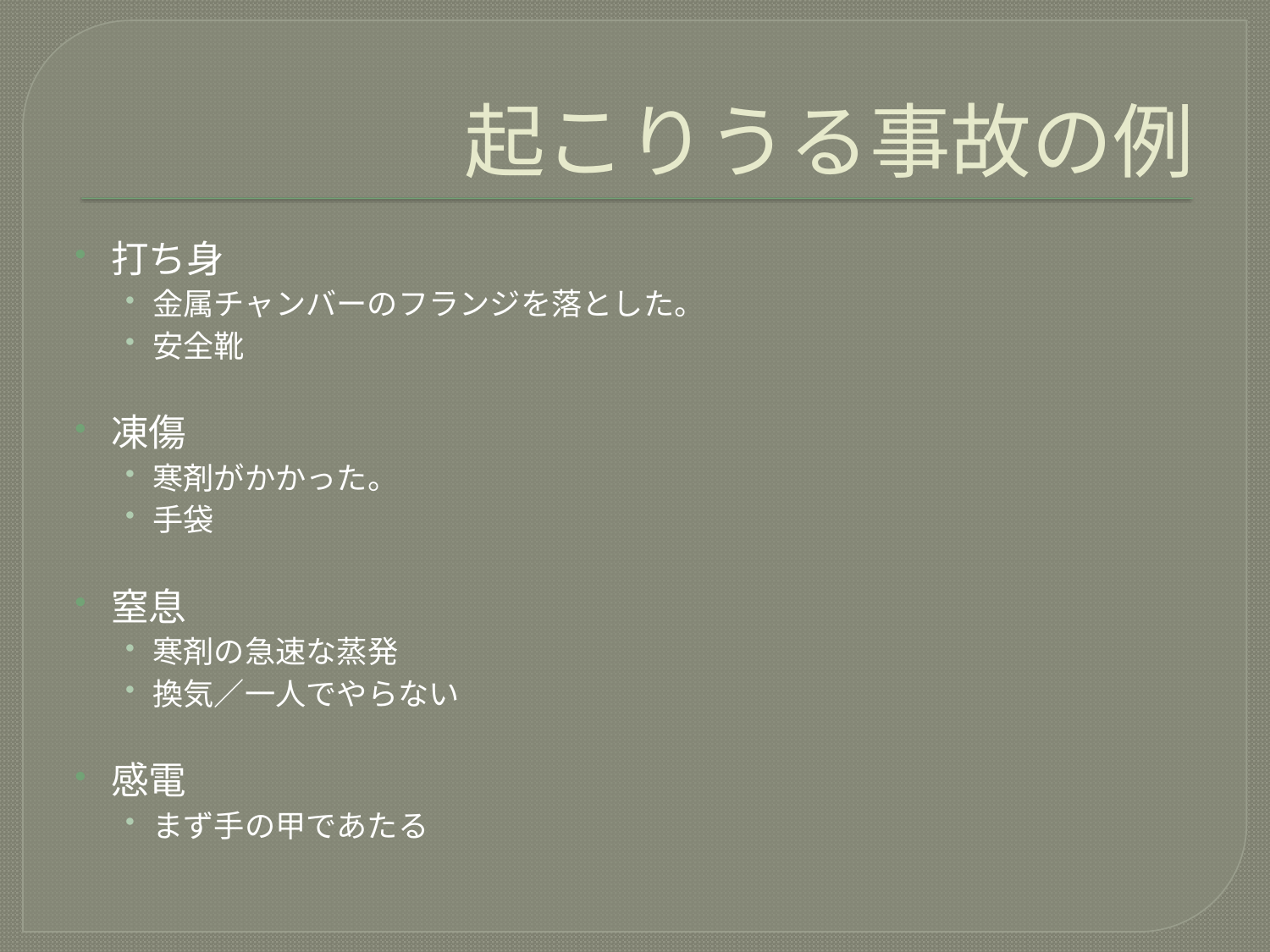

# 起こりうる事故の例
打ち身
金属チャンバーのフランジを落とした。
安全靴

凍傷
寒剤がかかった。
手袋

窒息
寒剤の急速な蒸発
換気／一人でやらない

感電
まず手の甲であたる